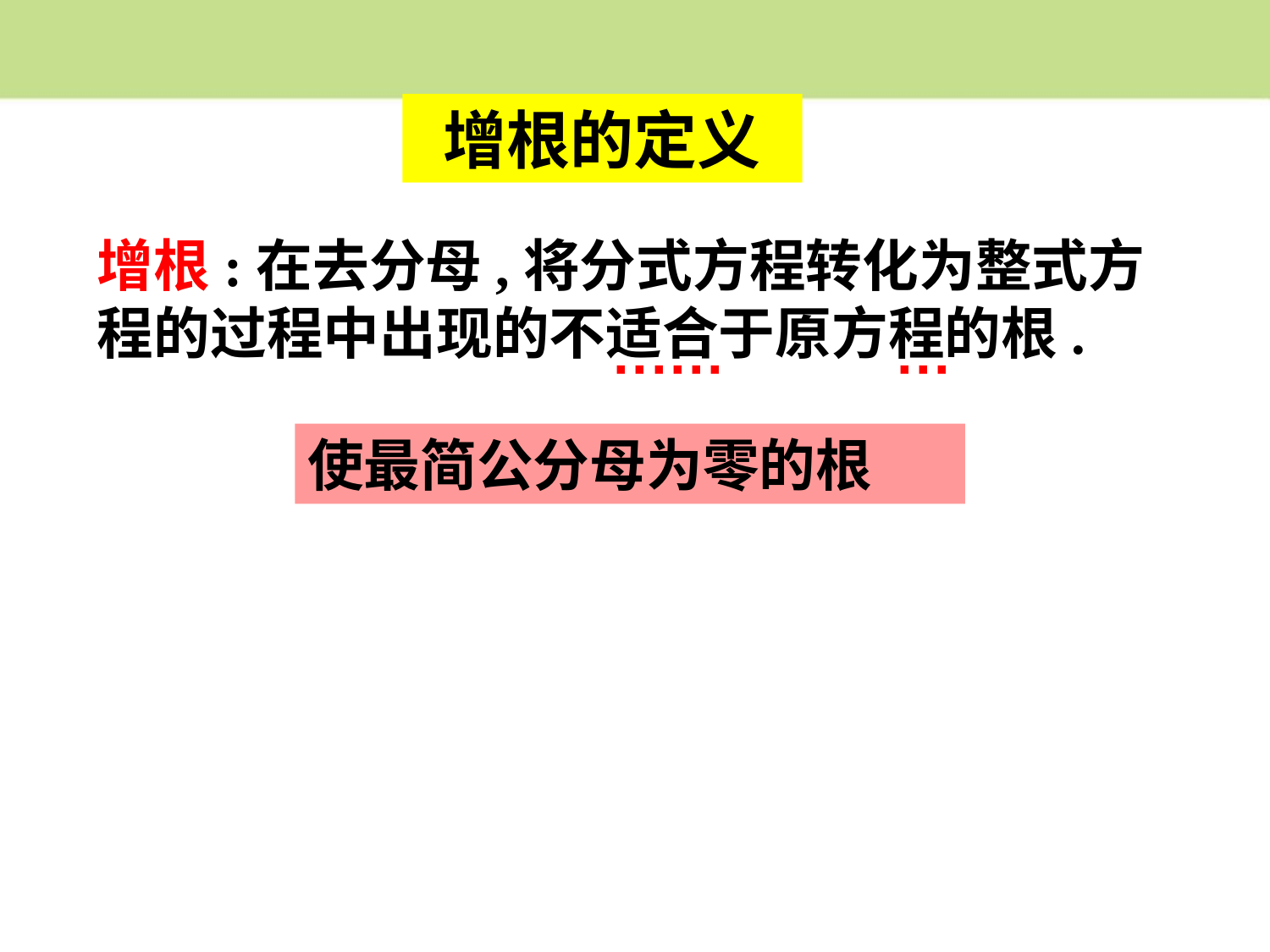

增根的定义

增根:在去分母,将分式方程转化为整式方程的过程中出现的不适合于原方程的根.
······
···

使最简公分母为零的根